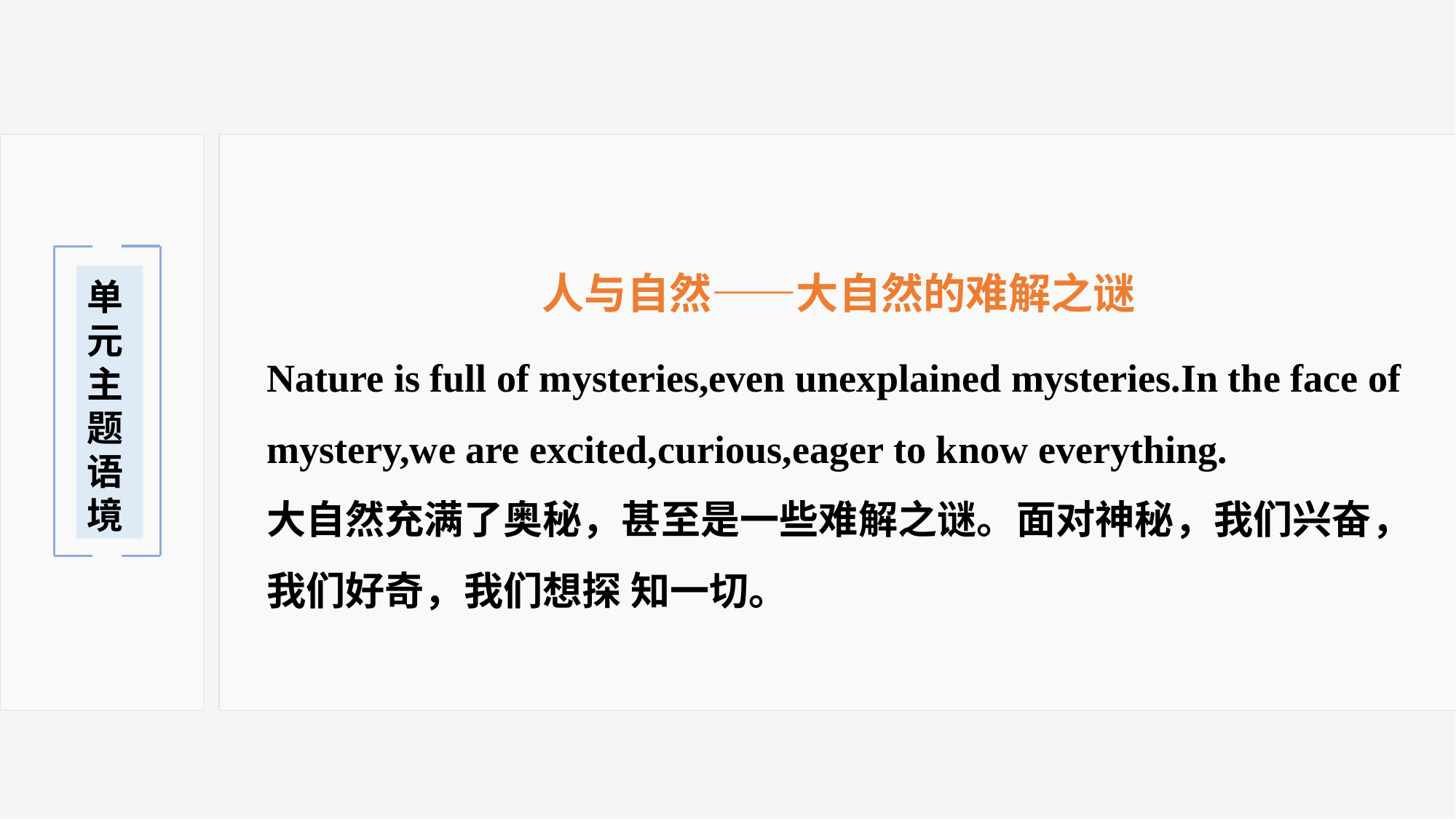

人与自然——大自然的难解之谜
单
元
主
题
语
境
Nature is full of mysteries,even unexplained mysteries.In the face of mystery,we are excited,curious,eager to know everything.
大自然充满了奥秘，甚至是一些难解之谜。面对神秘，我们兴奋，我们好奇，我们想探 知一切。